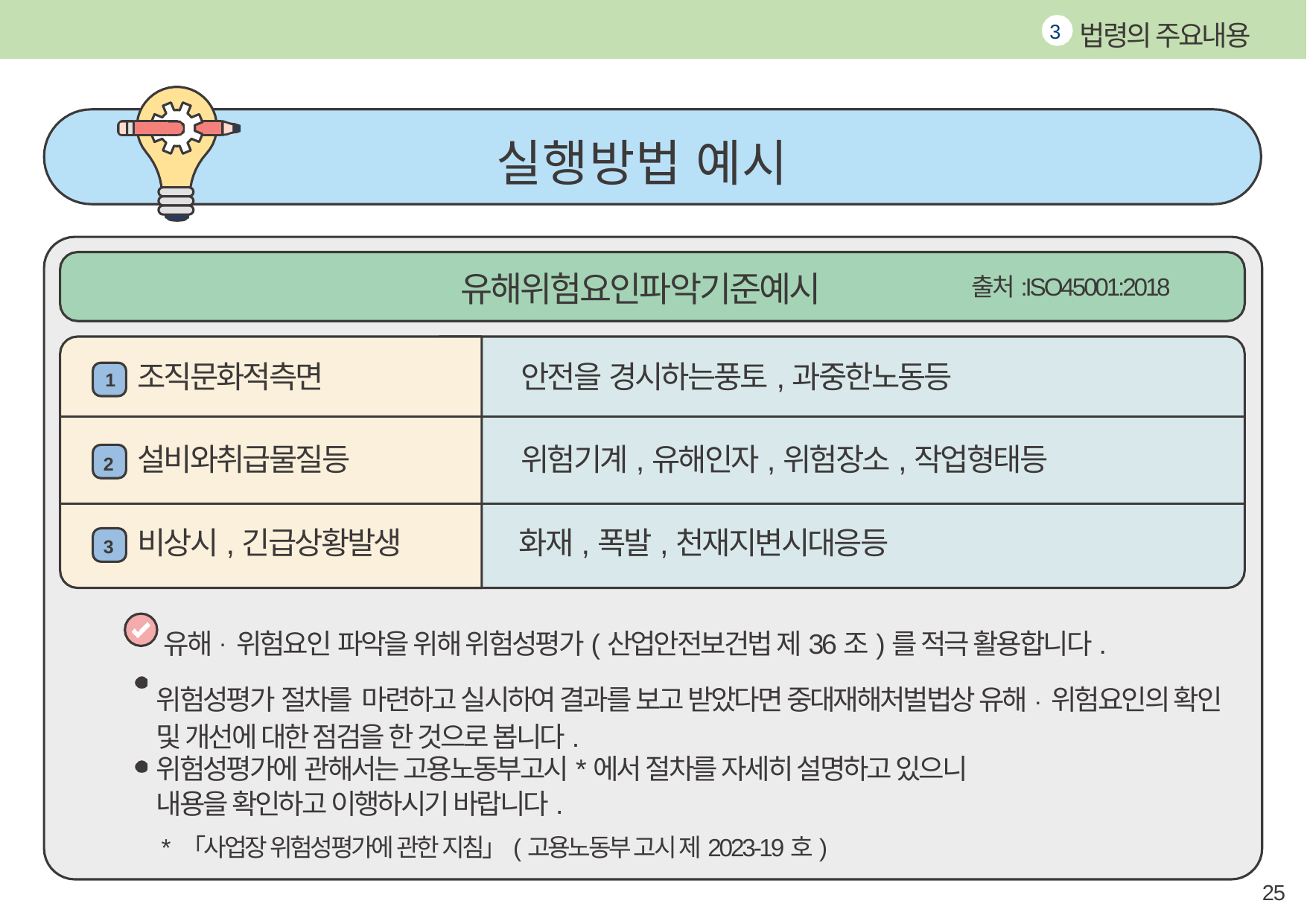

법령의 주요내용
3

실행방법 예시

유해위험요인파악기준예시
출처:ISO45001:2018

조직문화적측면
안전을 경시하는풍토,과중한노동등

1

설비와취급물질등
위험기계,유해인자,위험장소,작업형태등

2

비상시,긴급상황발생
화재,폭발,천재지변시대응등

3
유해.위험요인 파악을 위해 위험성평가(산업안전보건법 제36조)를 적극 활용합니다.

위험성평가 절차를  마련하고 실시하여 결과를 보고 받았다면 중대재해처벌법상 유해.위험요인의 확인 및 개선에 대한 점검을 한 것으로 봅니다.

위험성평가에 관해서는 고용노동부고시*에서 절차를 자세히 설명하고 있으니 내용을 확인하고 이행하시기 바랍니다.
* 「사업장 위험성평가에 관한 지침」(고용노동부 고시 제2023-19호)

25